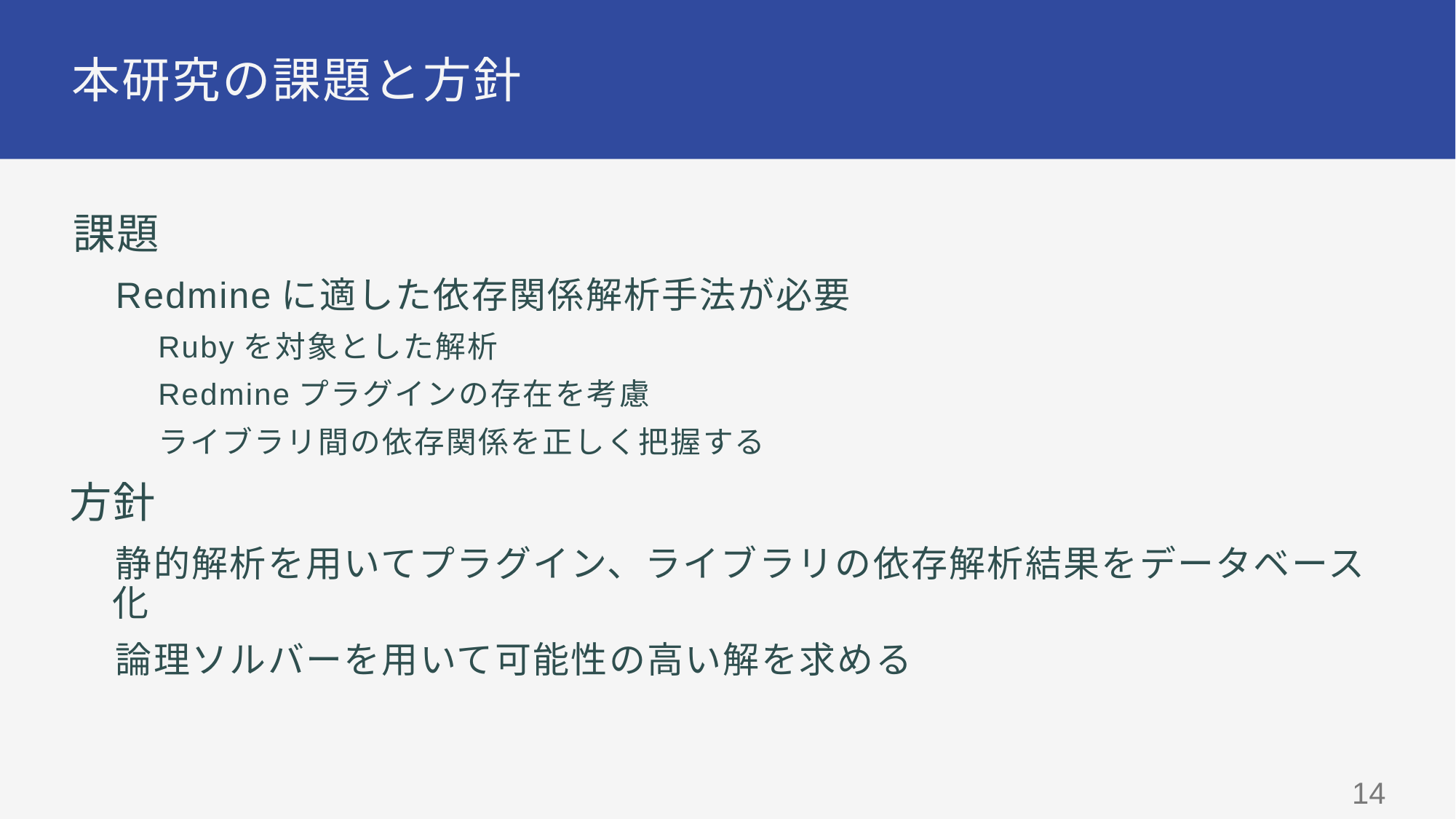

# 本研究の課題と方針
課題
Redmineに適した依存関係解析手法が必要
Rubyを対象とした解析
Redmineプラグインの存在を考慮
ライブラリ間の依存関係を正しく把握する
方針
静的解析を用いてプラグイン、ライブラリの依存解析結果をデータベース化
論理ソルバーを用いて可能性の高い解を求める

14